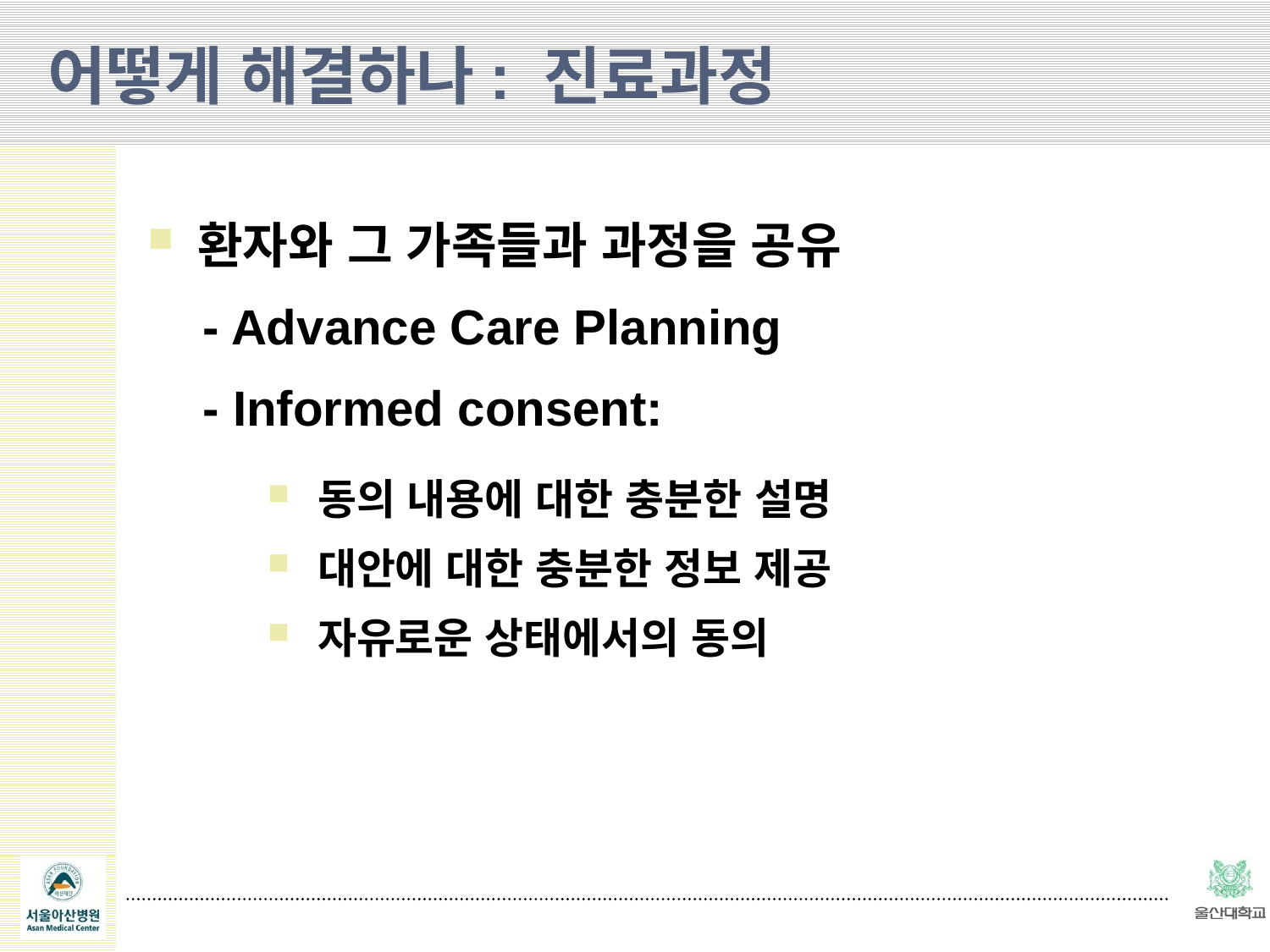

어떻게 해결하나: 진료과정
환자와 그 가족들과 과정을 공유
    - Advance Care Planning
    - Informed consent:
동의 내용에 대한 충분한 설명
대안에 대한 충분한 정보 제공
자유로운 상태에서의 동의